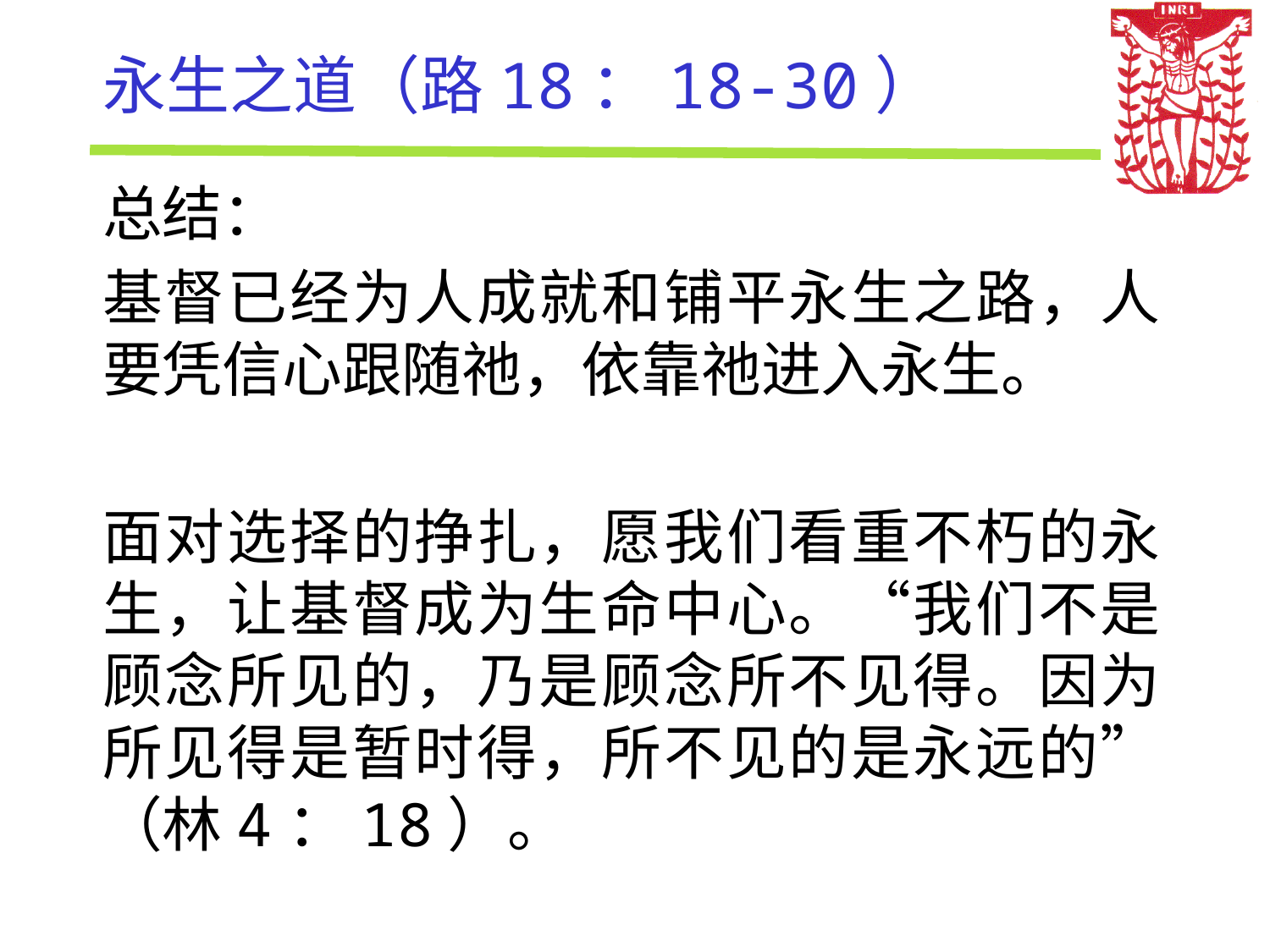

# 永生之道（路18：18-30）
总结：
基督已经为人成就和铺平永生之路，人要凭信心跟随祂，依靠祂进入永生。

面对选择的挣扎，愿我们看重不朽的永生，让基督成为生命中心。“我们不是顾念所见的，乃是顾念所不见得。因为所见得是暂时得，所不见的是永远的”（林4：18）。